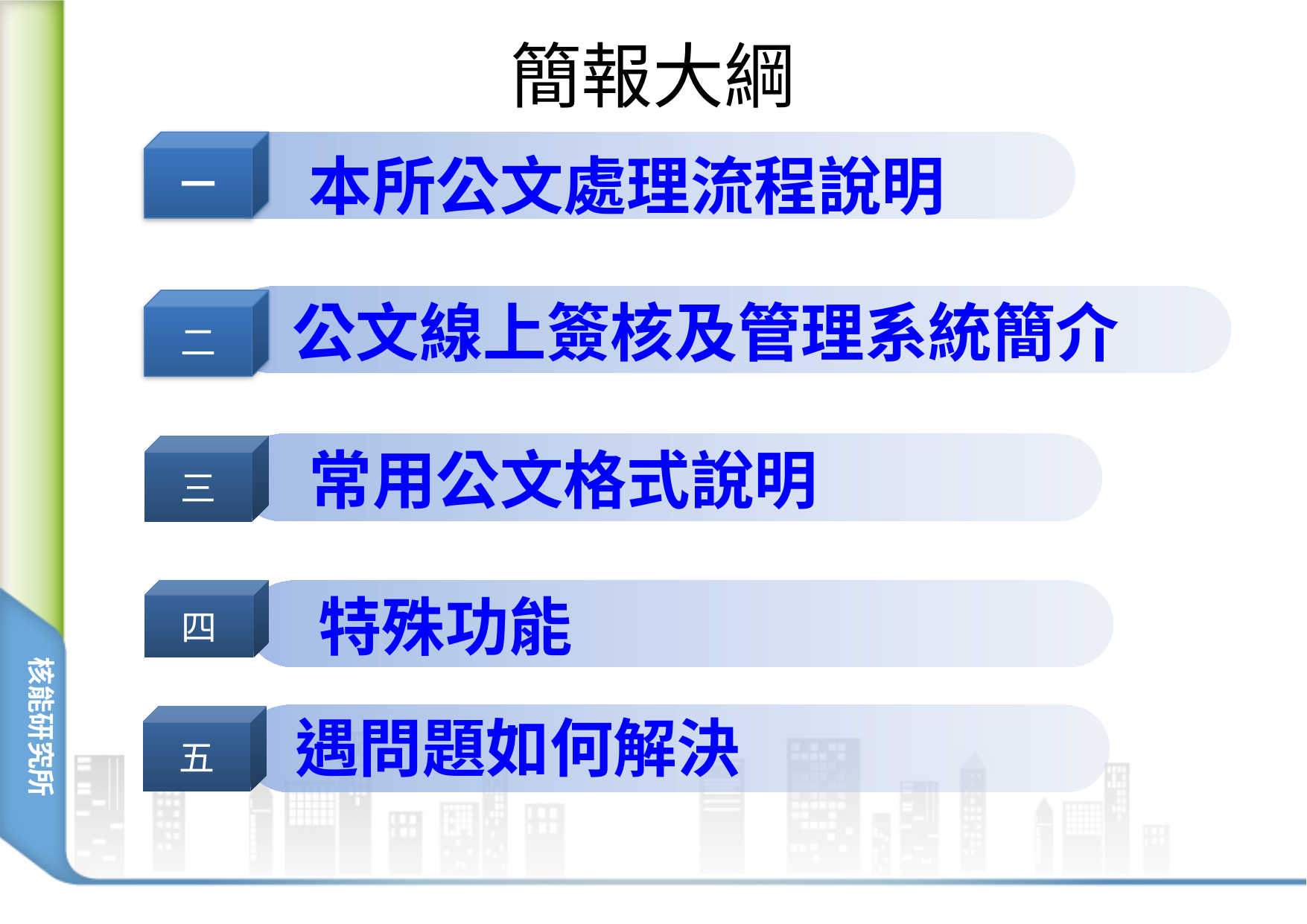

# 簡報大綱
一

本所公文處理流程說明

公文線上簽核及管理系統簡介
二

常用公文格式說明
三
四

特殊功能
遇問題如何解決

五
2